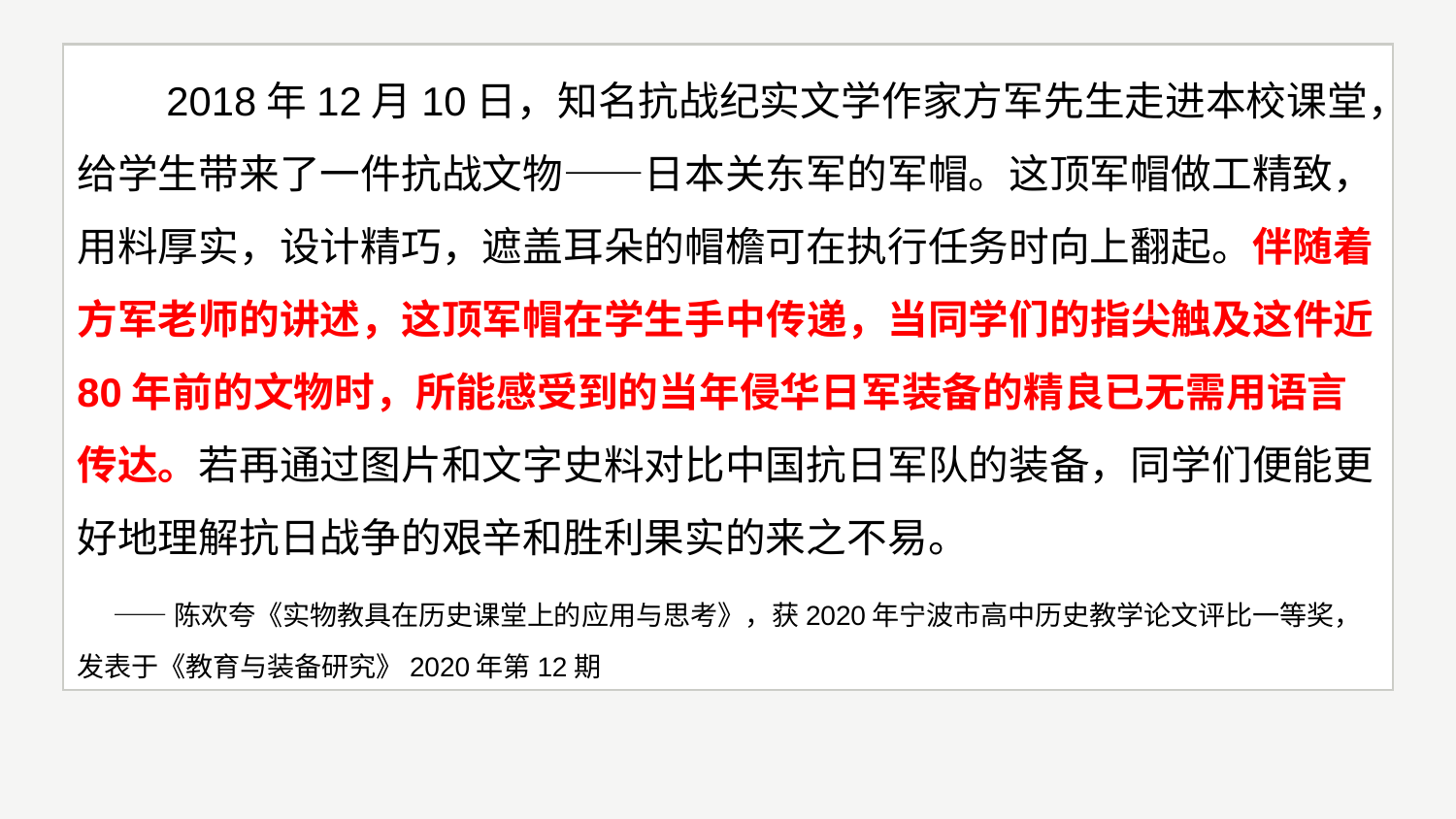

2018年12月10日，知名抗战纪实文学作家方军先生走进本校课堂，给学生带来了一件抗战文物——日本关东军的军帽。这顶军帽做工精致，用料厚实，设计精巧，遮盖耳朵的帽檐可在执行任务时向上翻起。伴随着方军老师的讲述，这顶军帽在学生手中传递，当同学们的指尖触及这件近80年前的文物时，所能感受到的当年侵华日军装备的精良已无需用语言传达。若再通过图片和文字史料对比中国抗日军队的装备，同学们便能更好地理解抗日战争的艰辛和胜利果实的来之不易。
    ——陈欢夸《实物教具在历史课堂上的应用与思考》，获2020年宁波市高中历史教学论文评比一等奖，发表于《教育与装备研究》2020年第12期